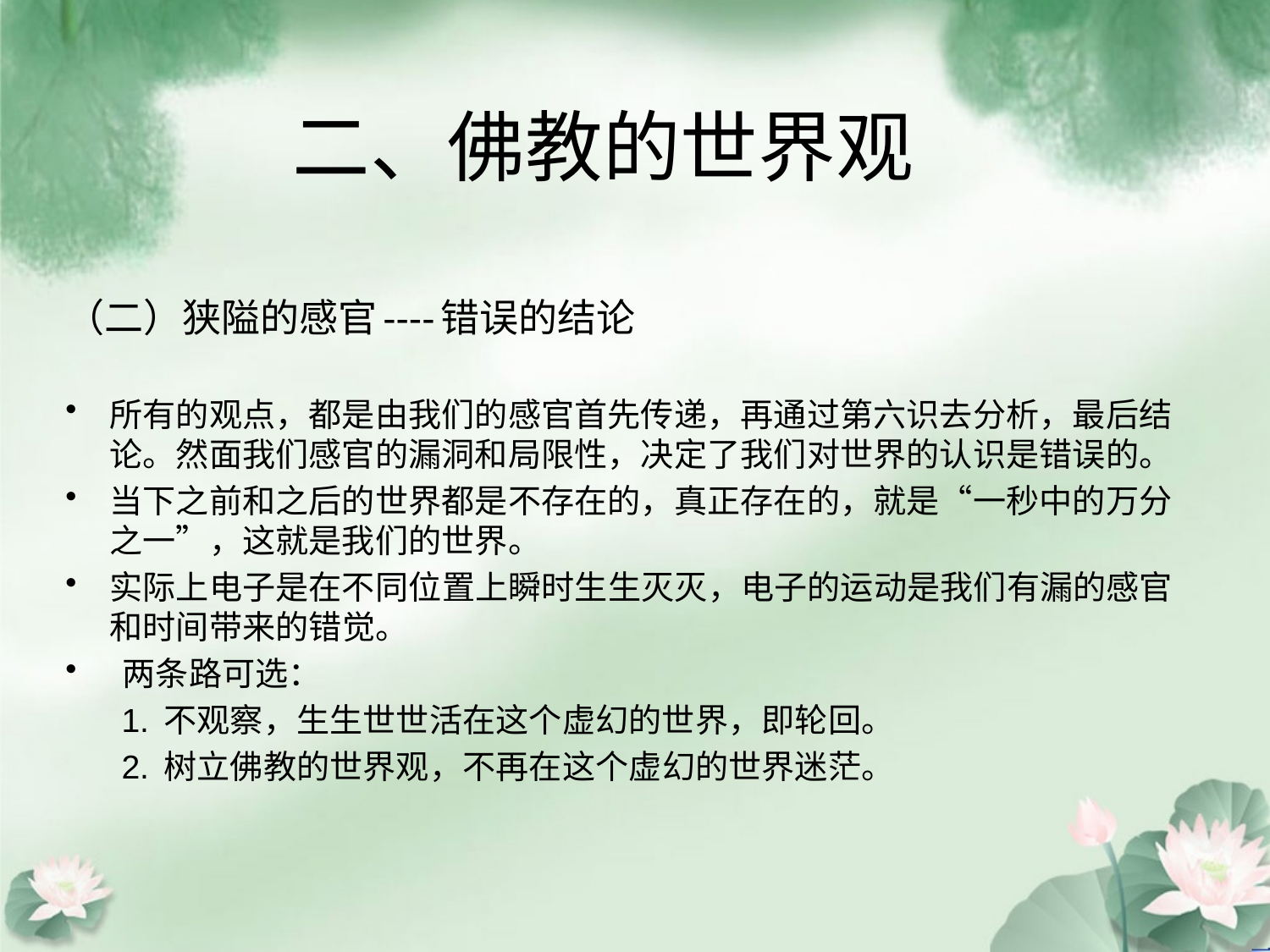

# 二、佛教的世界观

（二）狭隘的感官----错误的结论

所有的观点，都是由我们的感官首先传递，再通过第六识去分析，最后结论。然面我们感官的漏洞和局限性，决定了我们对世界的认识是错误的。
当下之前和之后的世界都是不存在的，真正存在的，就是“一秒中的万分之一”，这就是我们的世界。
实际上电子是在不同位置上瞬时生生灭灭，电子的运动是我们有漏的感官和时间带来的错觉。
 两条路可选：
      1. 不观察，生生世世活在这个虚幻的世界，即轮回。
      2. 树立佛教的世界观，不再在这个虚幻的世界迷茫。